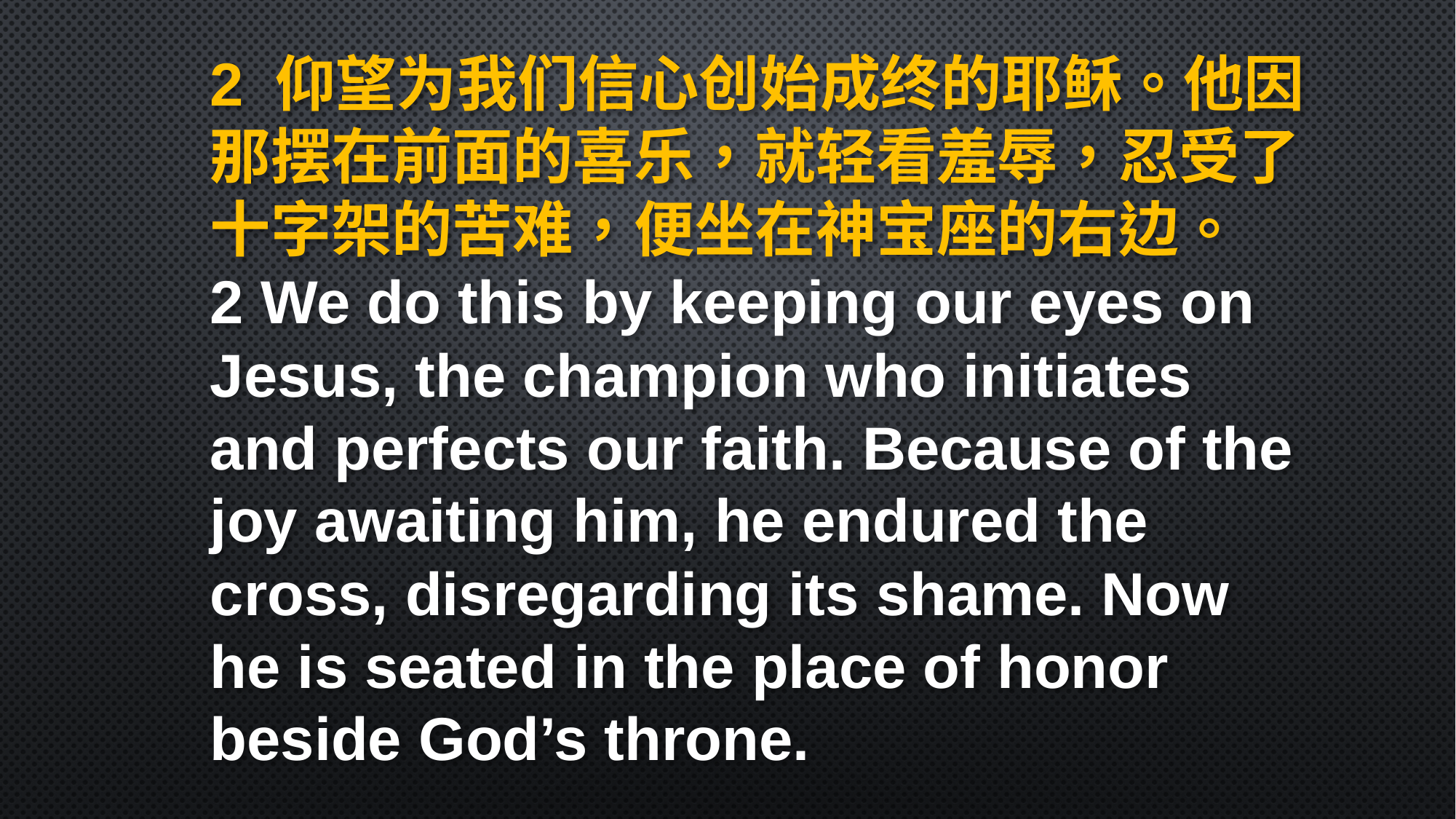

2 仰望为我们信心创始成终的耶稣。他因那摆在前面的喜乐，就轻看羞辱，忍受了十字架的苦难，便坐在神宝座的右边。
2 We do this by keeping our eyes on Jesus, the champion who initiates and perfects our faith. Because of the joy awaiting him, he endured the cross, disregarding its shame. Now he is seated in the place of honor beside God’s throne.